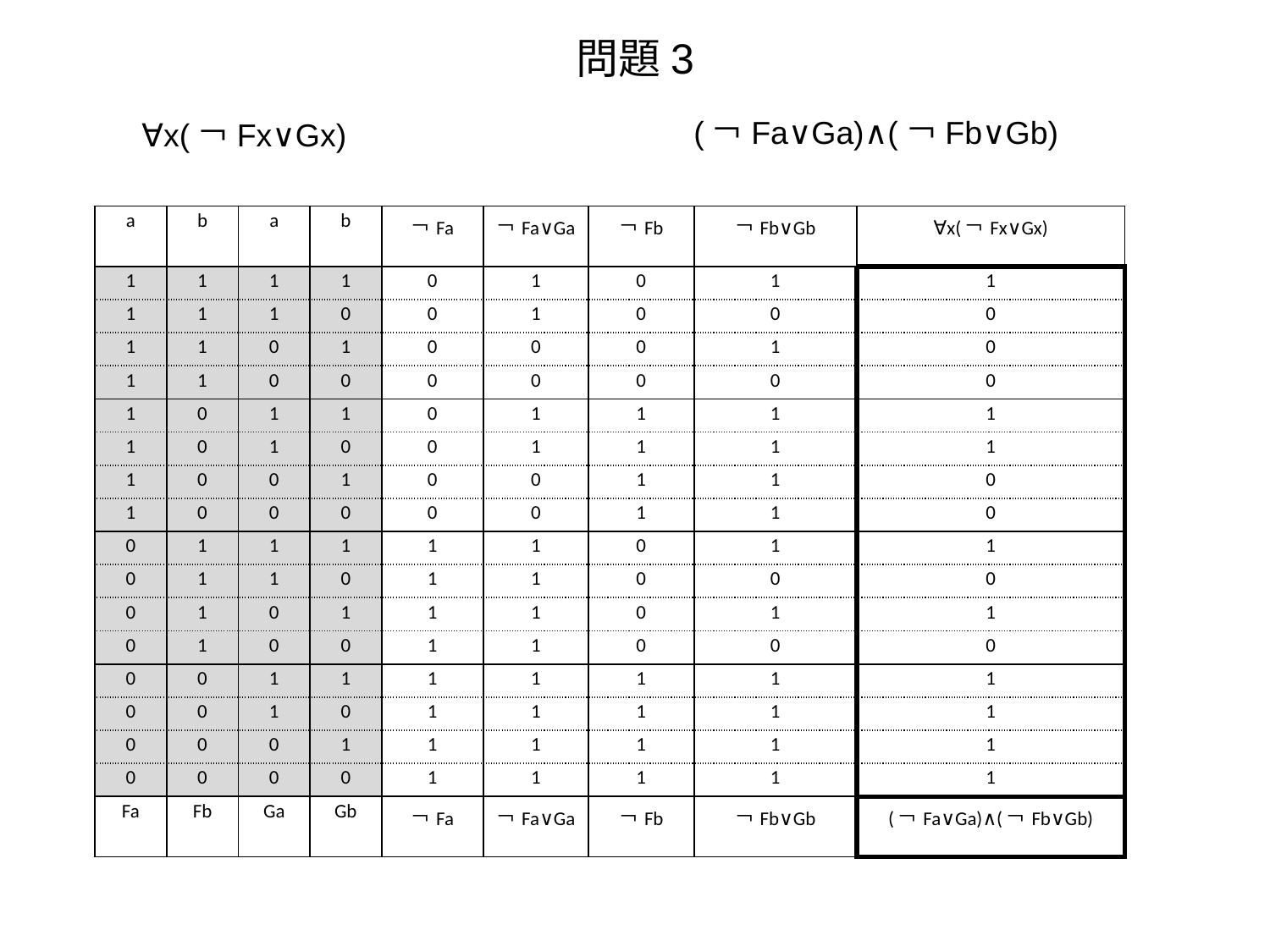

問題3
(￢Fa∨Ga)∧(￢Fb∨Gb)
∀x(￢Fx∨Gx)
| a | b | a | b | ￢Fa | ￢Fa∨Ga | ￢Fb | ￢Fb∨Gb | ∀x(￢Fx∨Gx) |
| --- | --- | --- | --- | --- | --- | --- | --- | --- |
| 1 | 1 | 1 | 1 | 0 | 1 | 0 | 1 | 1 |
| 1 | 1 | 1 | 0 | 0 | 1 | 0 | 0 | 0 |
| 1 | 1 | 0 | 1 | 0 | 0 | 0 | 1 | 0 |
| 1 | 1 | 0 | 0 | 0 | 0 | 0 | 0 | 0 |
| 1 | 0 | 1 | 1 | 0 | 1 | 1 | 1 | 1 |
| 1 | 0 | 1 | 0 | 0 | 1 | 1 | 1 | 1 |
| 1 | 0 | 0 | 1 | 0 | 0 | 1 | 1 | 0 |
| 1 | 0 | 0 | 0 | 0 | 0 | 1 | 1 | 0 |
| 0 | 1 | 1 | 1 | 1 | 1 | 0 | 1 | 1 |
| 0 | 1 | 1 | 0 | 1 | 1 | 0 | 0 | 0 |
| 0 | 1 | 0 | 1 | 1 | 1 | 0 | 1 | 1 |
| 0 | 1 | 0 | 0 | 1 | 1 | 0 | 0 | 0 |
| 0 | 0 | 1 | 1 | 1 | 1 | 1 | 1 | 1 |
| 0 | 0 | 1 | 0 | 1 | 1 | 1 | 1 | 1 |
| 0 | 0 | 0 | 1 | 1 | 1 | 1 | 1 | 1 |
| 0 | 0 | 0 | 0 | 1 | 1 | 1 | 1 | 1 |
| Fa | Fb | Ga | Gb | ￢Fa | ￢Fa∨Ga | ￢Fb | ￢Fb∨Gb | (￢Fa∨Ga)∧(￢Fb∨Gb) |